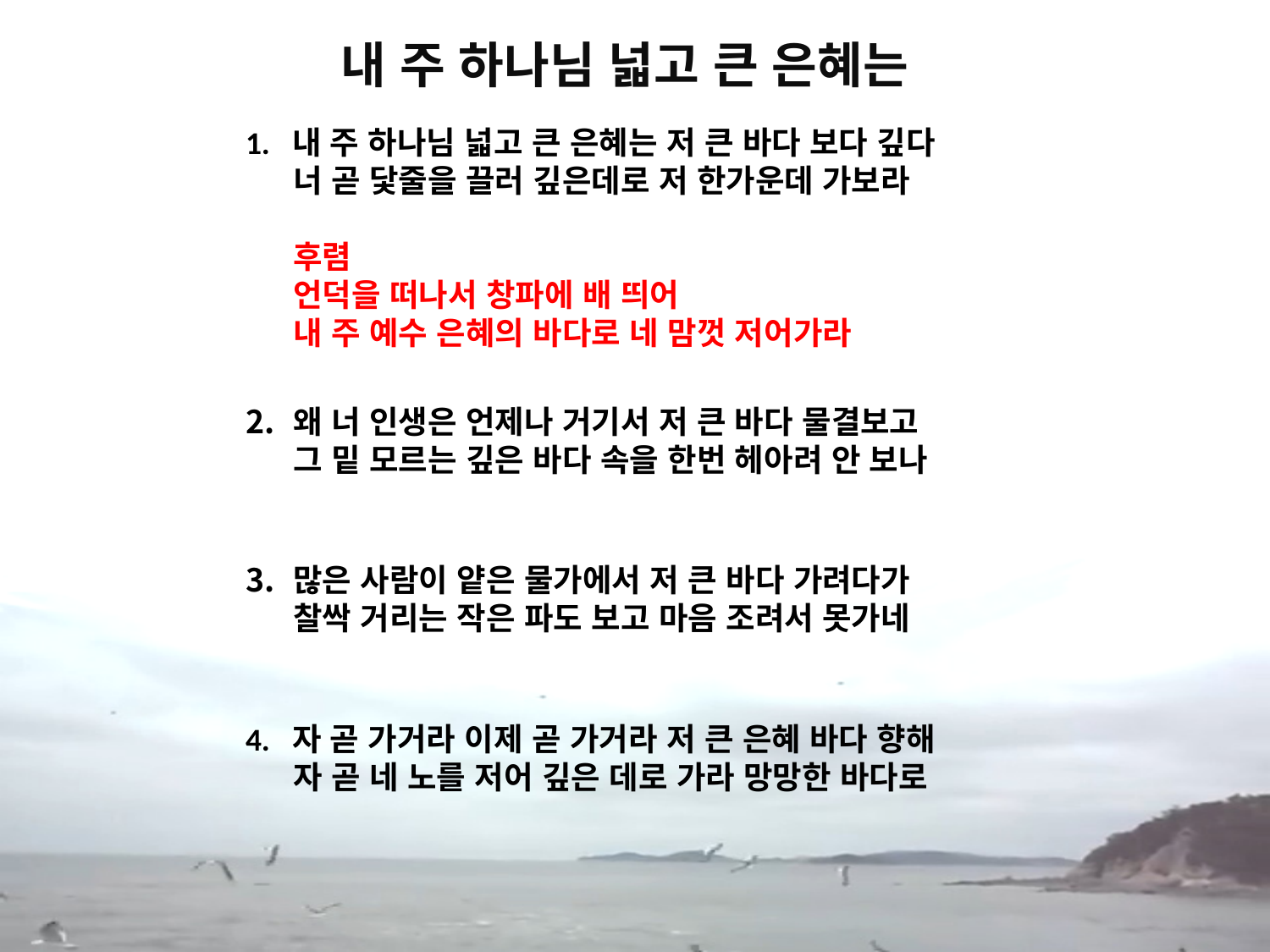

# 내 주 하나님 넓고 큰 은혜는
1.  내 주 하나님 넓고 큰 은혜는 저 큰 바다 보다 깊다
너 곧 닻줄을 끌러 깊은데로 저 한가운데 가보라
후렴
언덕을 떠나서 창파에 배 띄어
내 주 예수 은혜의 바다로 네 맘껏 저어가라

왜 너 인생은 언제나 거기서 저 큰 바다 물결보고
그 밑 모르는 깊은 바다 속을 한번 헤아려 안 보나
많은 사람이 얕은 물가에서 저 큰 바다 가려다가
찰싹 거리는 작은 파도 보고 마음 조려서 못가네
4.  자 곧 가거라 이제 곧 가거라 저 큰 은혜 바다 향해
자 곧 네 노를 저어 깊은 데로 가라 망망한 바다로